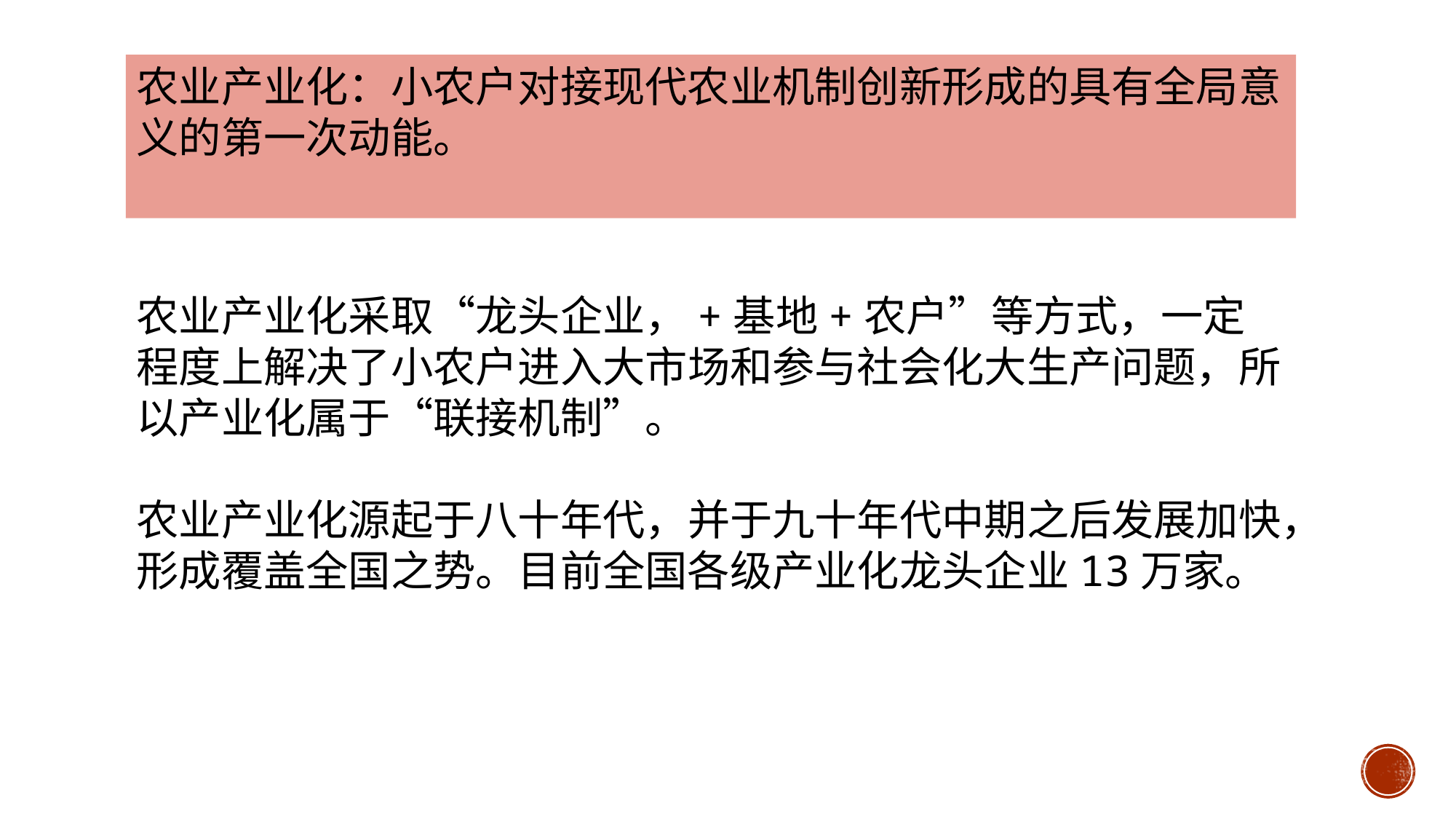

农业产业化：小农户对接现代农业机制创新形成的具有全局意义的第一次动能。

农业产业化采取“龙头企业，+基地+农户”等方式，一定程度上解决了小农户进入大市场和参与社会化大生产问题，所以产业化属于“联接机制”。

农业产业化源起于八十年代，并于九十年代中期之后发展加快，形成覆盖全国之势。目前全国各级产业化龙头企业13万家。